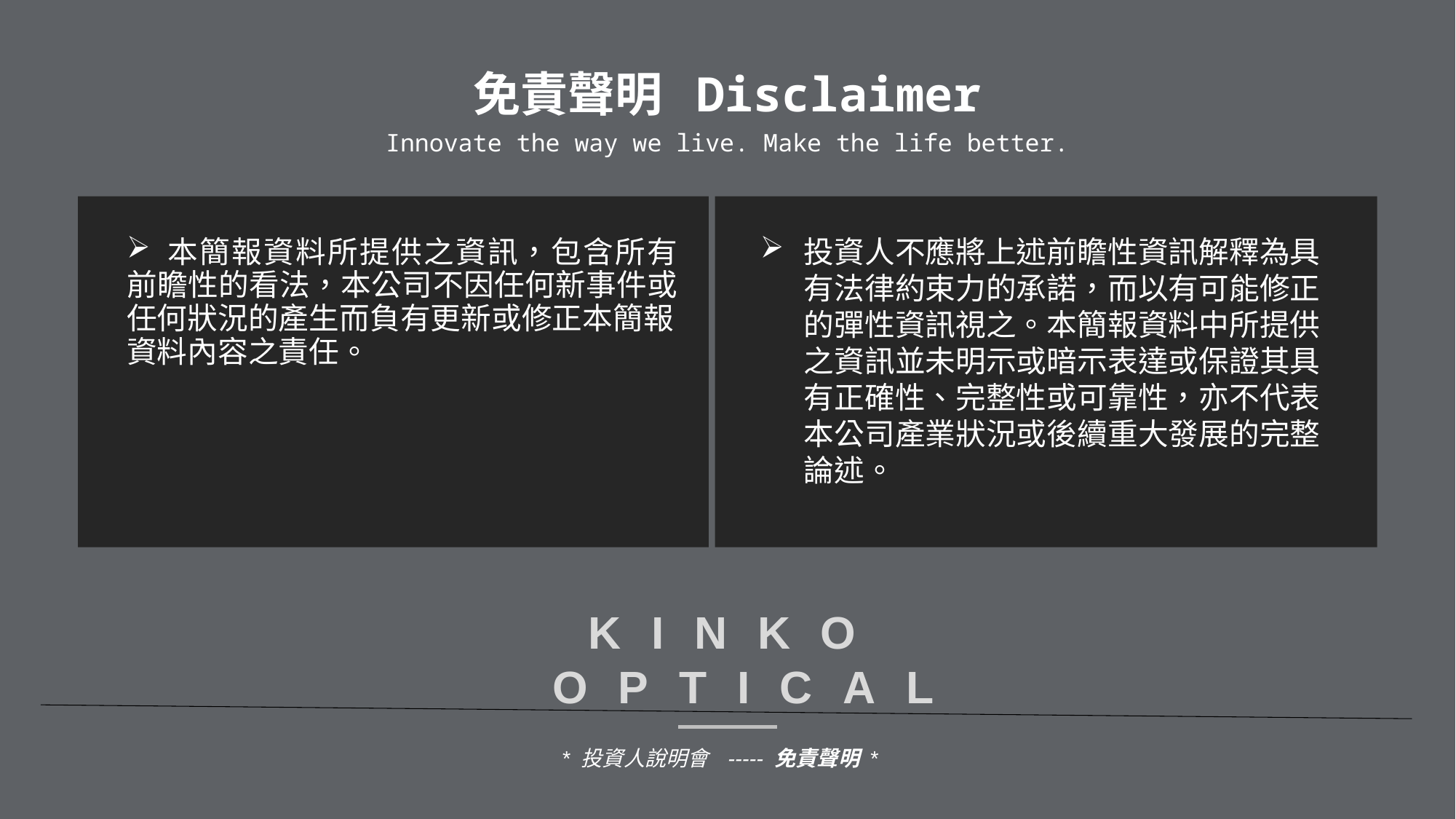

免責聲明  Disclaimer
Innovate the way we live. Make the life better.

投資人不應將上述前瞻性資訊解釋為具有法律約束力的承諾，而以有可能修正的彈性資訊視之。本簡報資料中所提供之資訊並未明示或暗示表達或保證其具有正確性、完整性或可靠性，亦不代表本公司產業狀況或後續重大發展的完整論述。
 本簡報資料所提供之資訊，包含所有前瞻性的看法，本公司不因任何新事件或任何狀況的產生而負有更新或修正本簡報
資料內容之責任。
KINKO
OPTICAL
* 投資人說明會   ----- 免責聲明 *